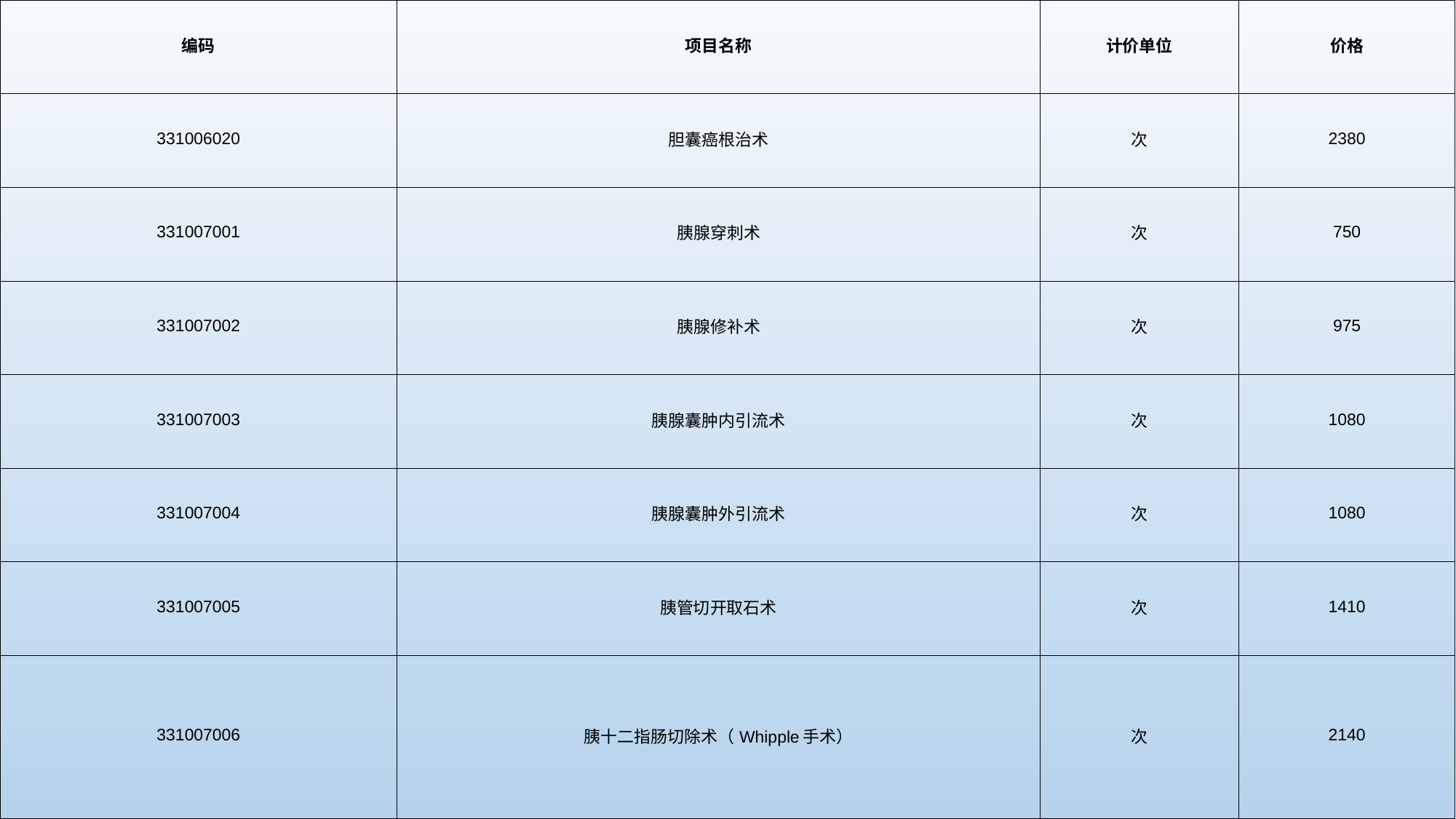

| 编码 | 项目名称 | 计价单位 | 价格 |
| --- | --- | --- | --- |
| 331006020 | 胆囊癌根治术 | 次 | 2380 |
| 331007001 | 胰腺穿刺术 | 次 | 750 |
| 331007002 | 胰腺修补术 | 次 | 975 |
| 331007003 | 胰腺囊肿内引流术 | 次 | 1080 |
| 331007004 | 胰腺囊肿外引流术 | 次 | 1080 |
| 331007005 | 胰管切开取石术 | 次 | 1410 |
| 331007006 | 胰十二指肠切除术（Whipple手术） | 次 | 2140 |